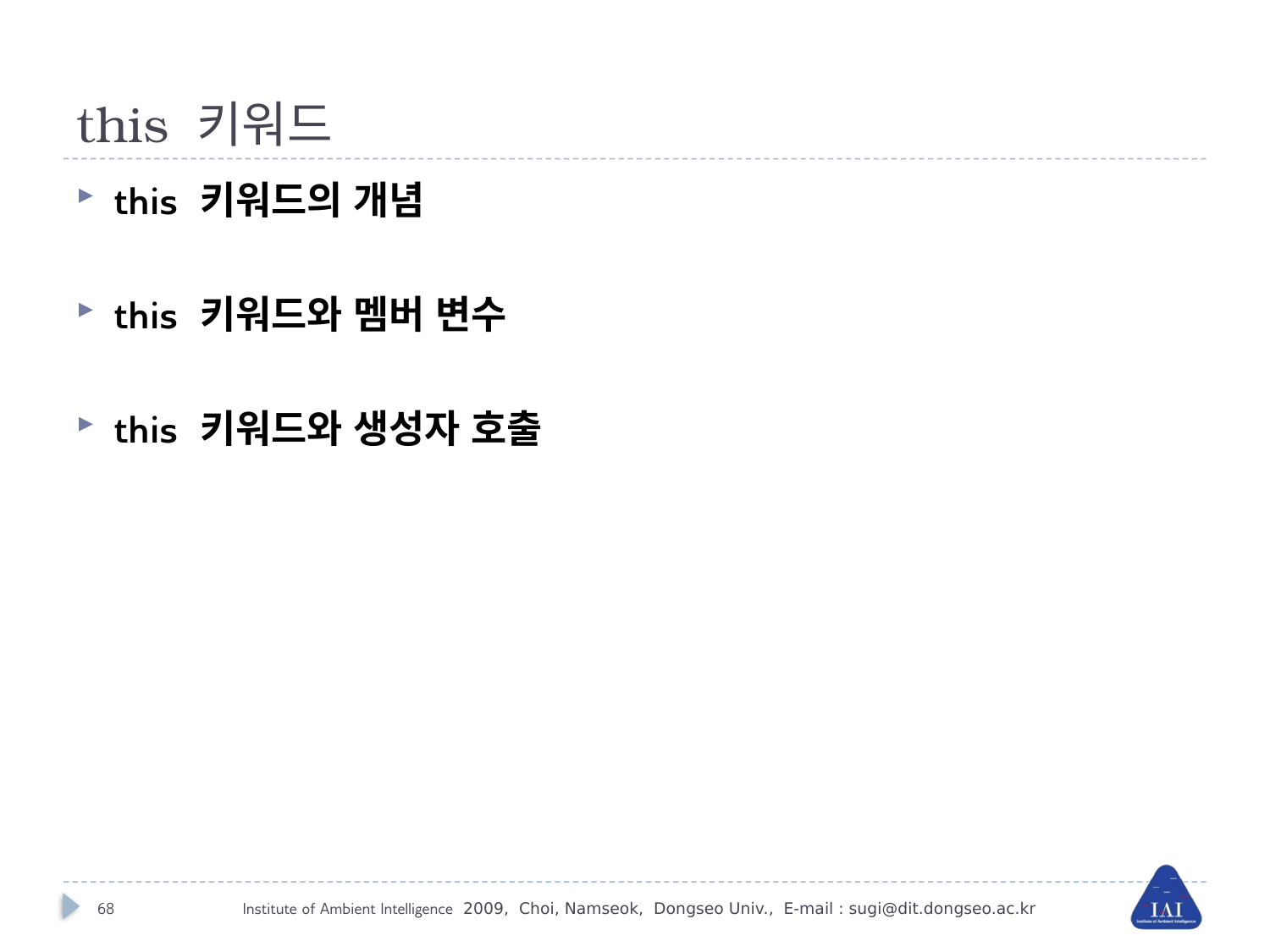

# this 키워드
this 키워드의 개념

this 키워드와 멤버 변수

this 키워드와 생성자 호출